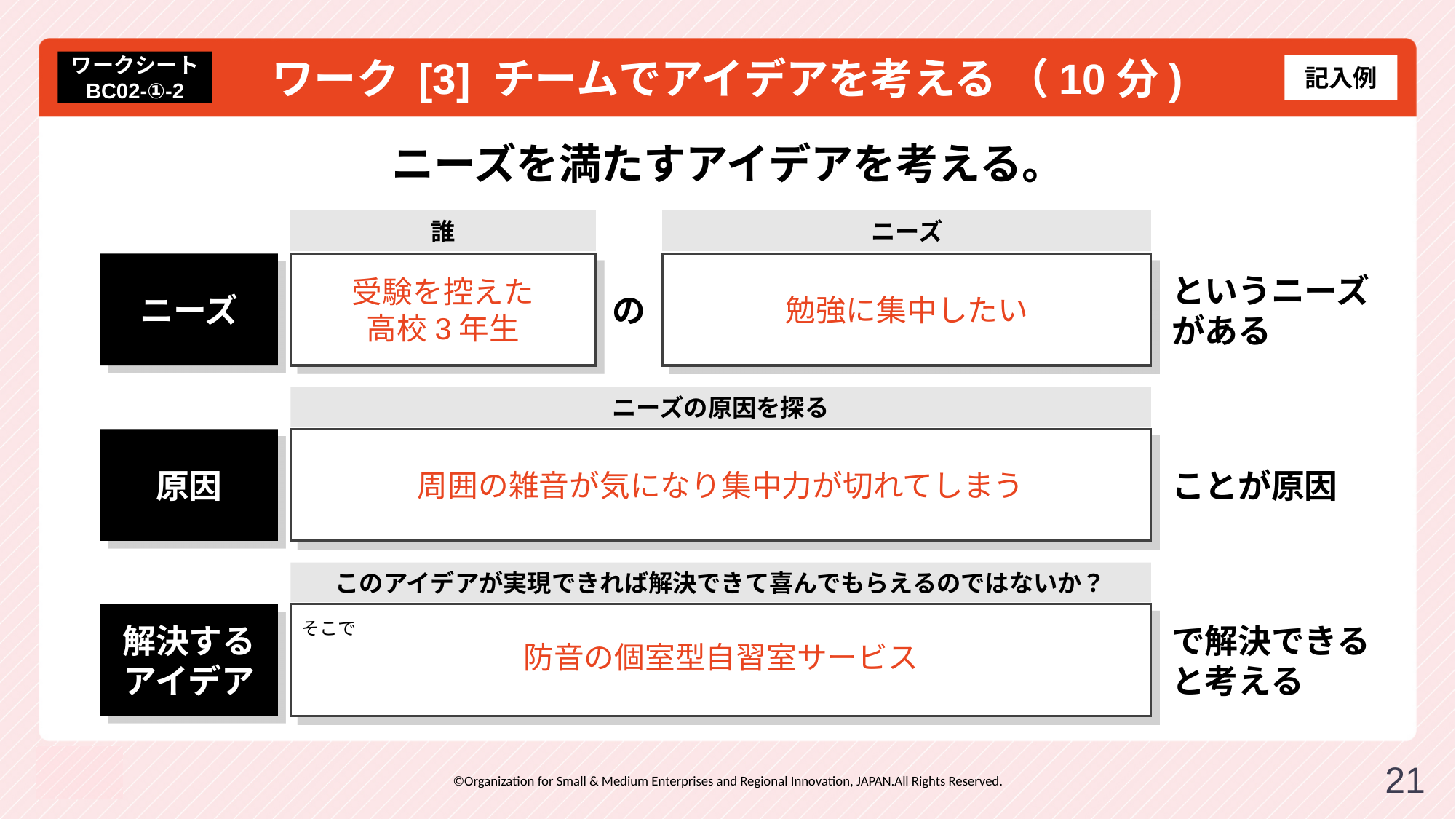

# ワーク [3] チームでアイデアを考える （10分)
ワークシート
BC02-①-2
記入例
ニーズを満たすアイデアを考える。
誰
ニーズ
受験を控えた
高校3年生
勉強に集中したい
というニーズ
がある
の
ニーズ
ニーズの原因を探る
周囲の雑音が気になり集中力が切れてしまう
ことが原因
原因
このアイデアが実現できれば解決できて喜んでもらえるのではないか？

そこで
防音の個室型自習室サービス

で解決できる
と考える
解決する
アイデア